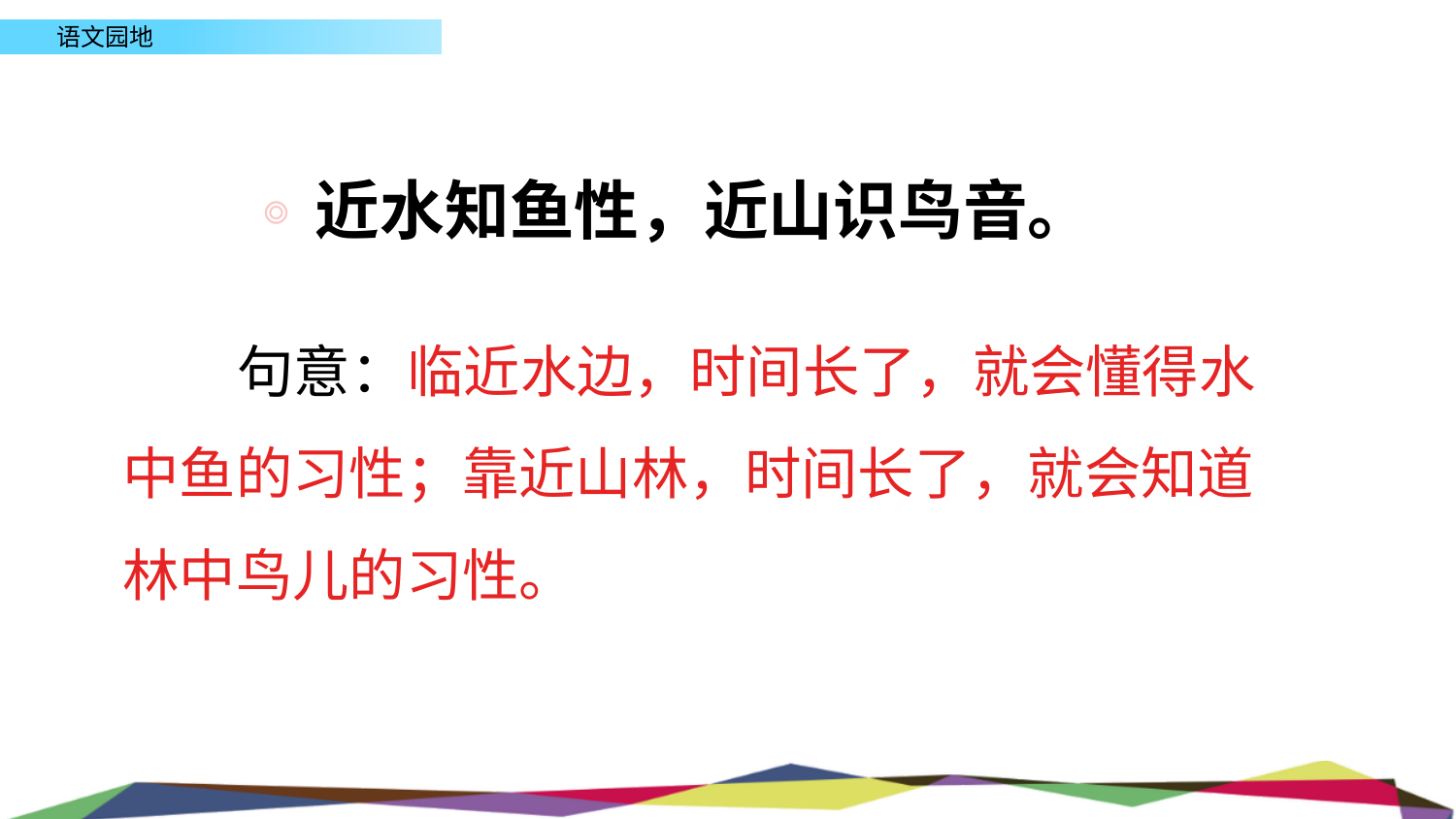

近水知鱼性，近山识鸟音。
句意：临近水边，时间长了，就会懂得水中鱼的习性；靠近山林，时间长了，就会知道林中鸟儿的习性。